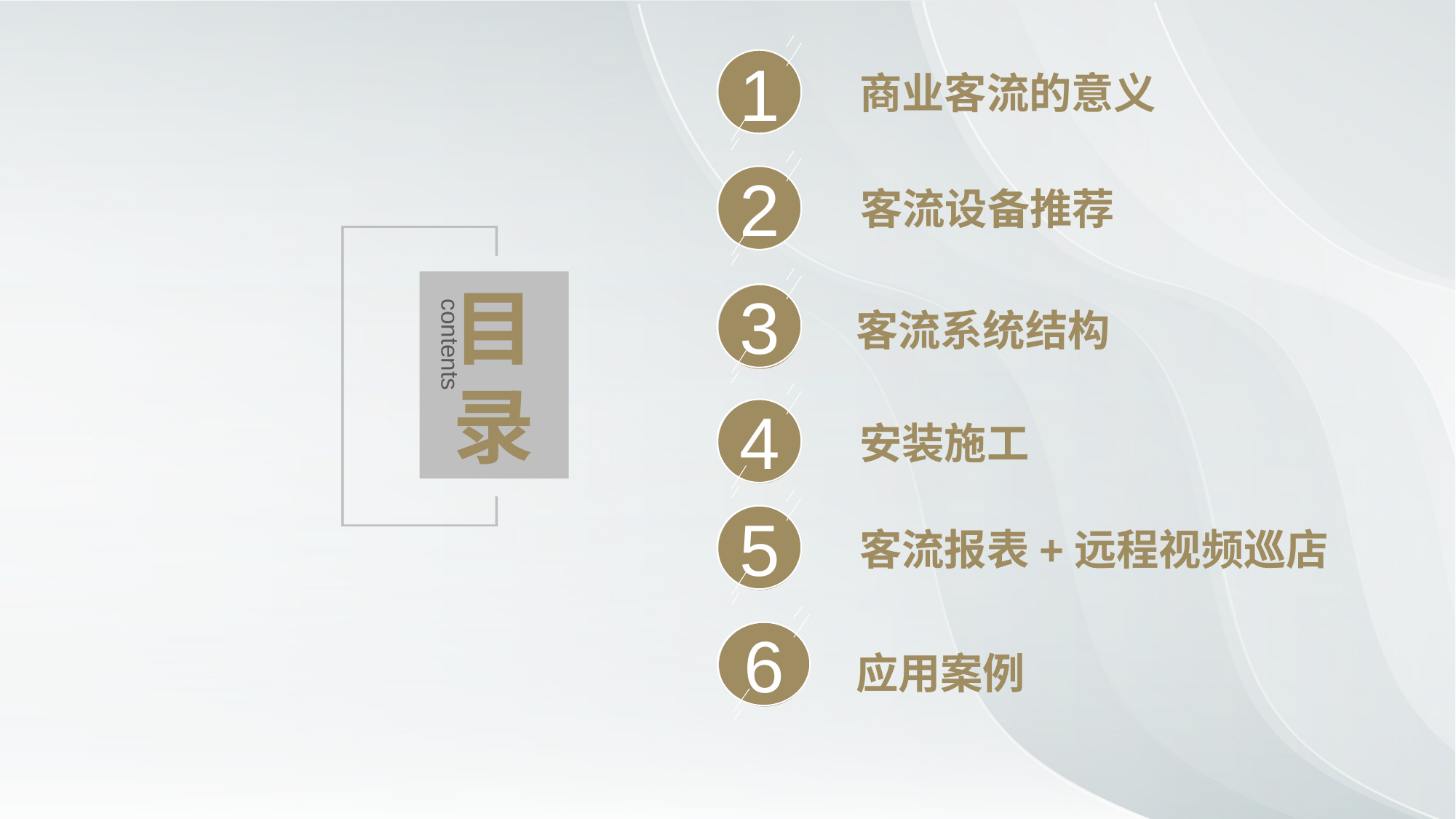

1

商业客流的意义

2

客流设备推荐

目录
contents
3

客流系统结构

4

安装施工

5

客流报表+远程视频巡店

6

应用案例